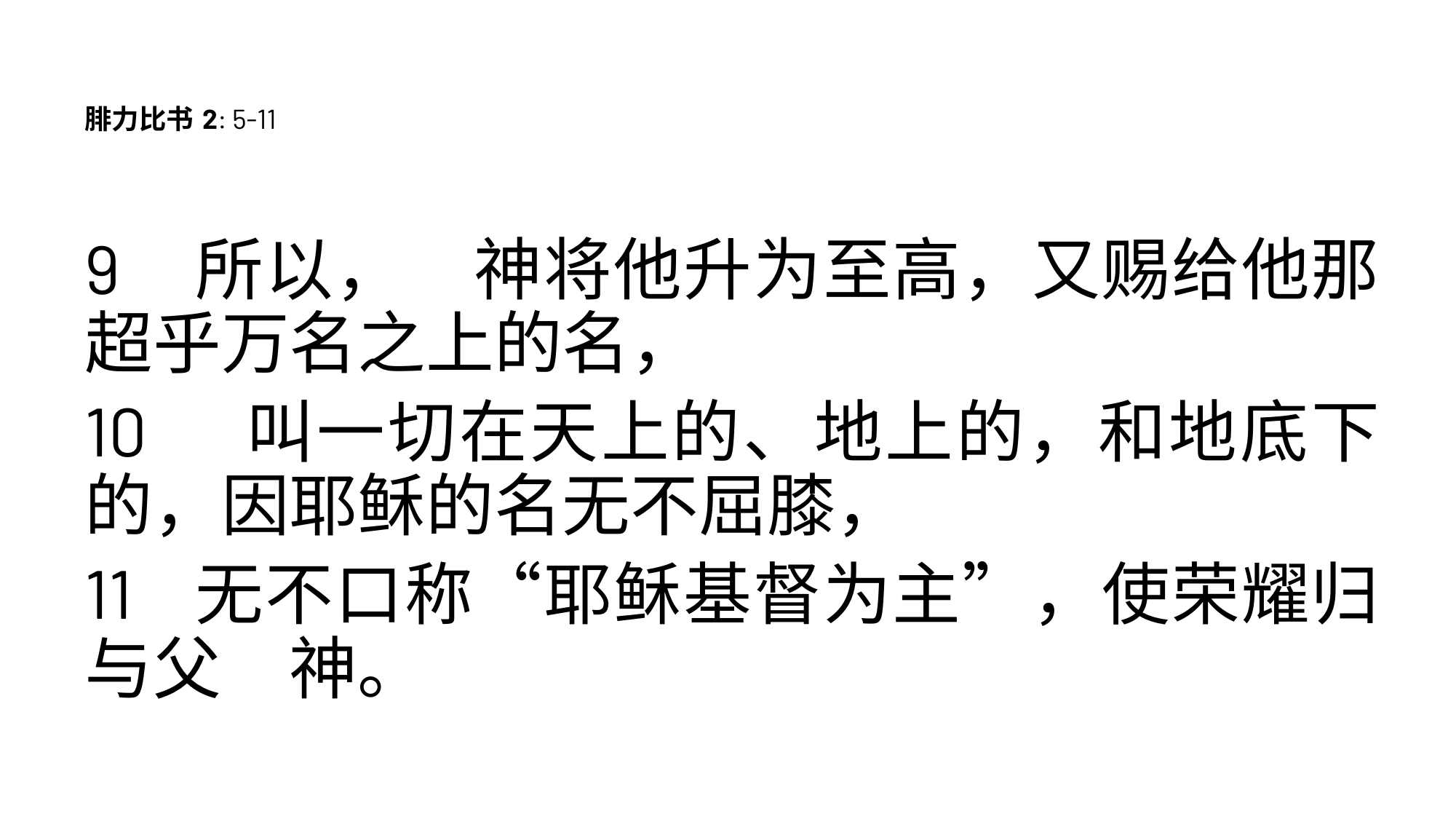

# 腓力比书 2: 5-11
9	所以，　神将他升为至高，又赐给他那超乎万名之上的名，
10	  叫一切在天上的、地上的，和地底下的，因耶稣的名无不屈膝，
11	无不口称“耶稣基督为主”，使荣耀归与父　神。